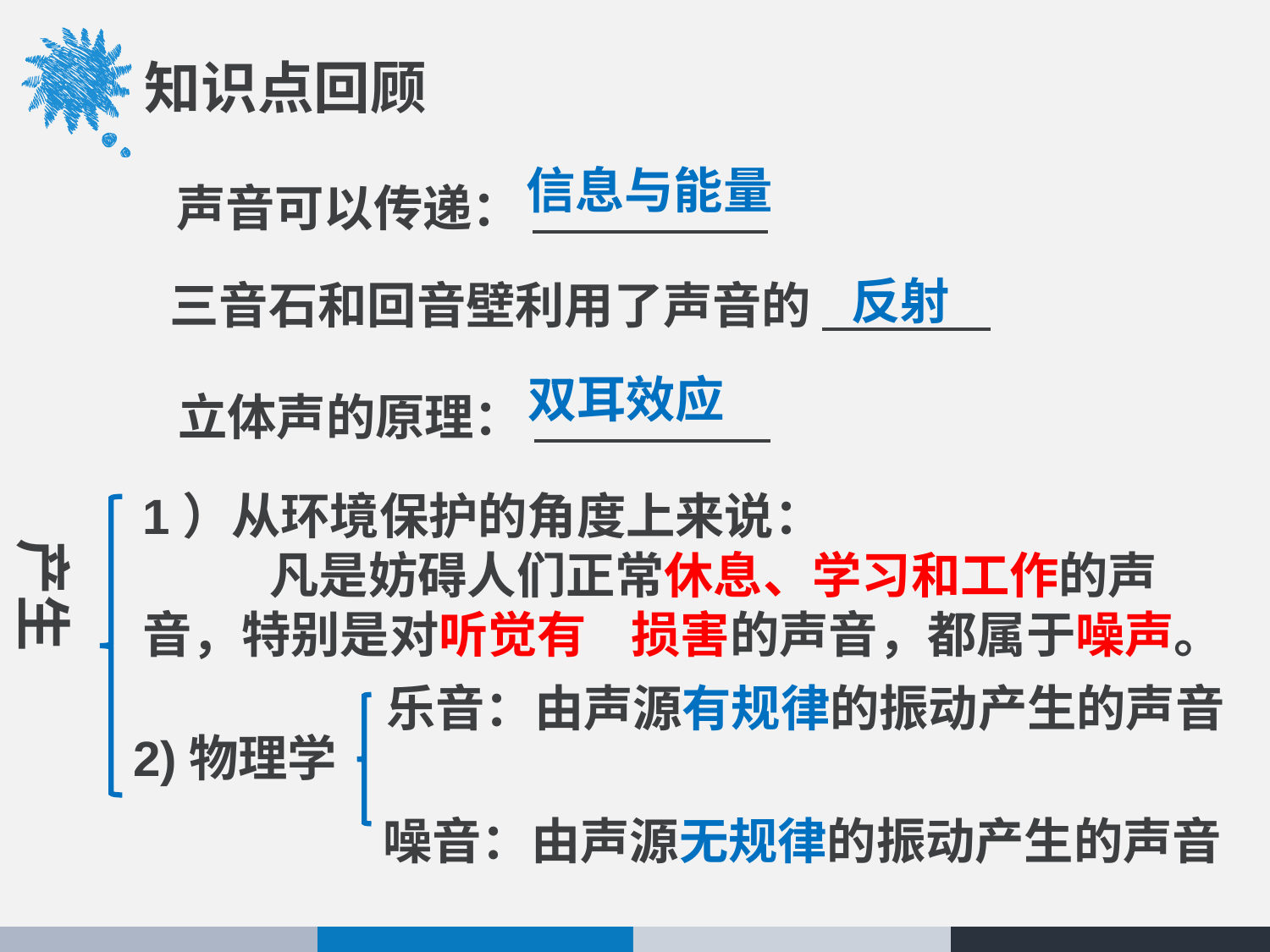

知识点回顾

信息与能量
声音可以传递：
反射
三音石和回音壁利用了声音的
双耳效应
立体声的原理：
1）从环境保护的角度上来说：
	凡是妨碍人们正常休息、学习和工作的声音，特别是对听觉有    损害的声音，都属于噪声。

产生
乐音：由声源有规律的振动产生的声音

2)物理学
噪音：由声源无规律的振动产生的声音